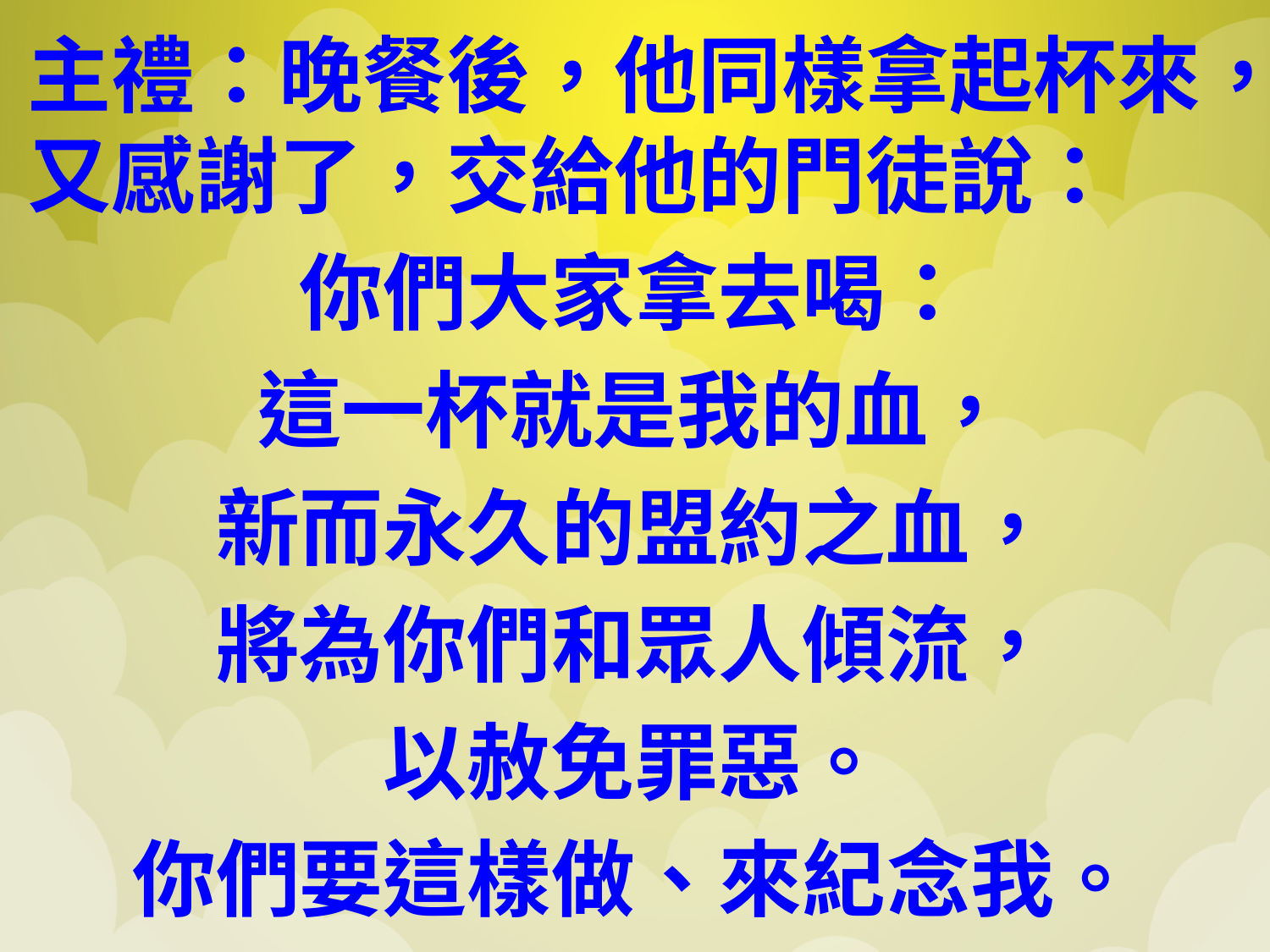

主禮：晚餐後，他同樣拿起杯來，又感謝了，交給他的門徒說：
你們大家拿去喝：
這一杯就是我的血，
新而永久的盟約之血，
將為你們和眾人傾流，
以赦免罪惡。
你們要這樣做、來紀念我。